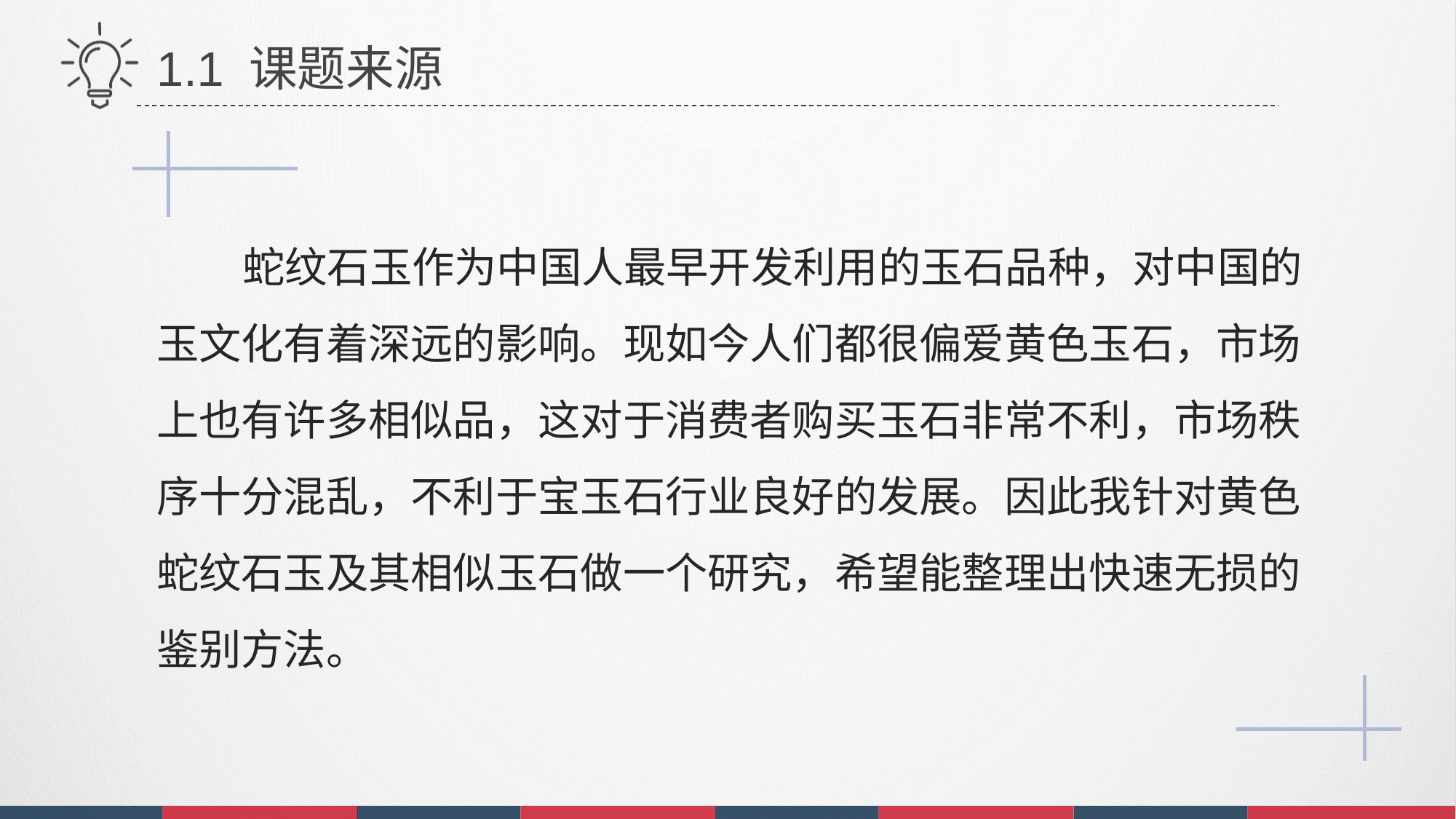

1.1 课题来源
蛇纹石玉作为中国人最早开发利用的玉石品种，对中国的玉文化有着深远的影响。现如今人们都很偏爱黄色玉石，市场上也有许多相似品，这对于消费者购买玉石非常不利，市场秩序十分混乱，不利于宝玉石行业良好的发展。因此我针对黄色蛇纹石玉及其相似玉石做一个研究，希望能整理出快速无损的鉴别方法。